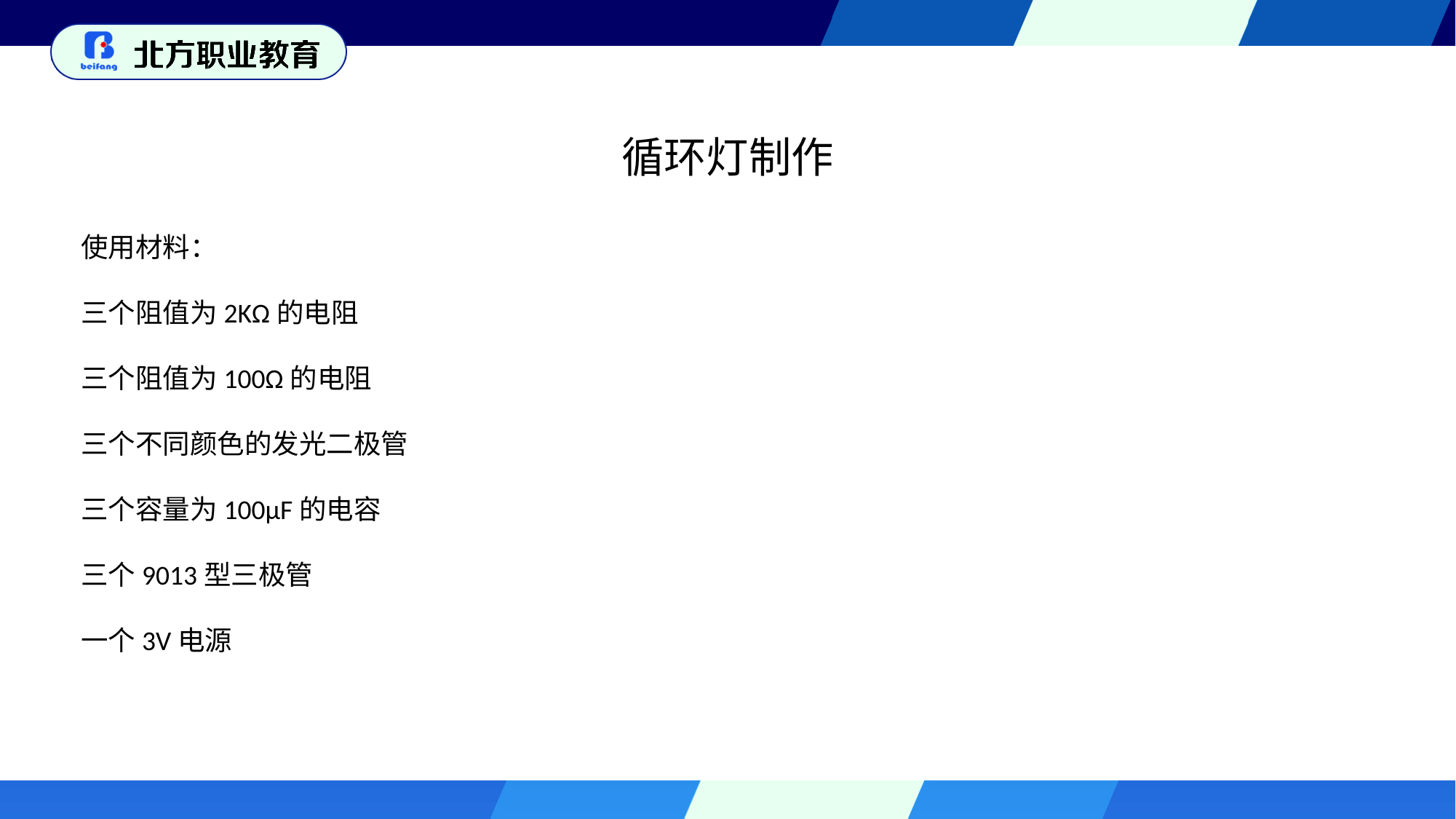

循环灯制作
使用材料：

三个阻值为2KΩ的电阻

三个阻值为100Ω的电阻

三个不同颜色的发光二极管

三个容量为100μF的电容

三个9013型三极管

一个3V电源